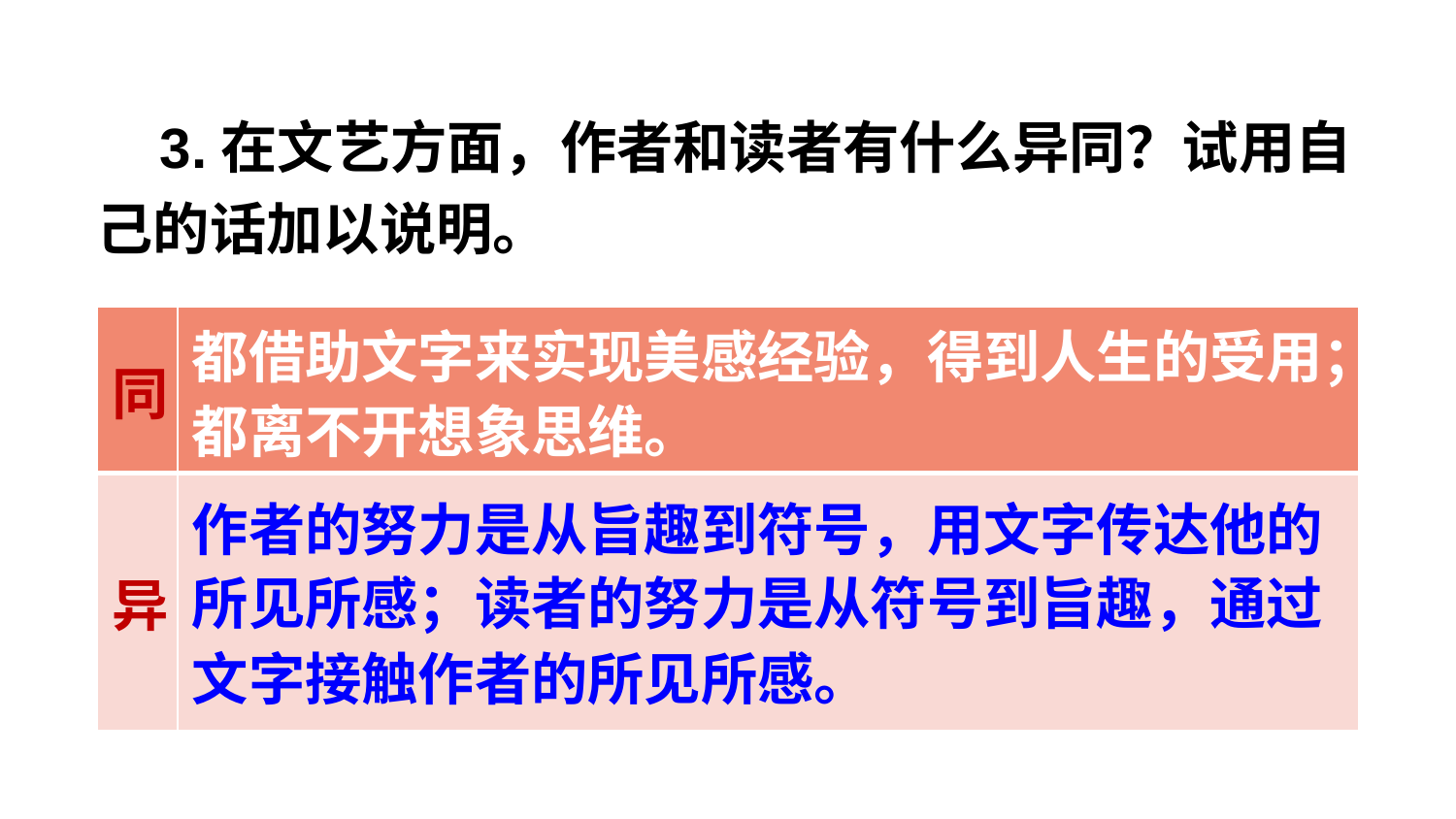

3.在文艺方面，作者和读者有什么异同？试用自己的话加以说明。
都借助文字来实现美感经验，得到人生的受用；都离不开想象思维。
| 同 |  |
| --- | --- |
| 异 |  |
作者的努力是从旨趣到符号，用文字传达他的所见所感；读者的努力是从符号到旨趣，通过文字接触作者的所见所感。